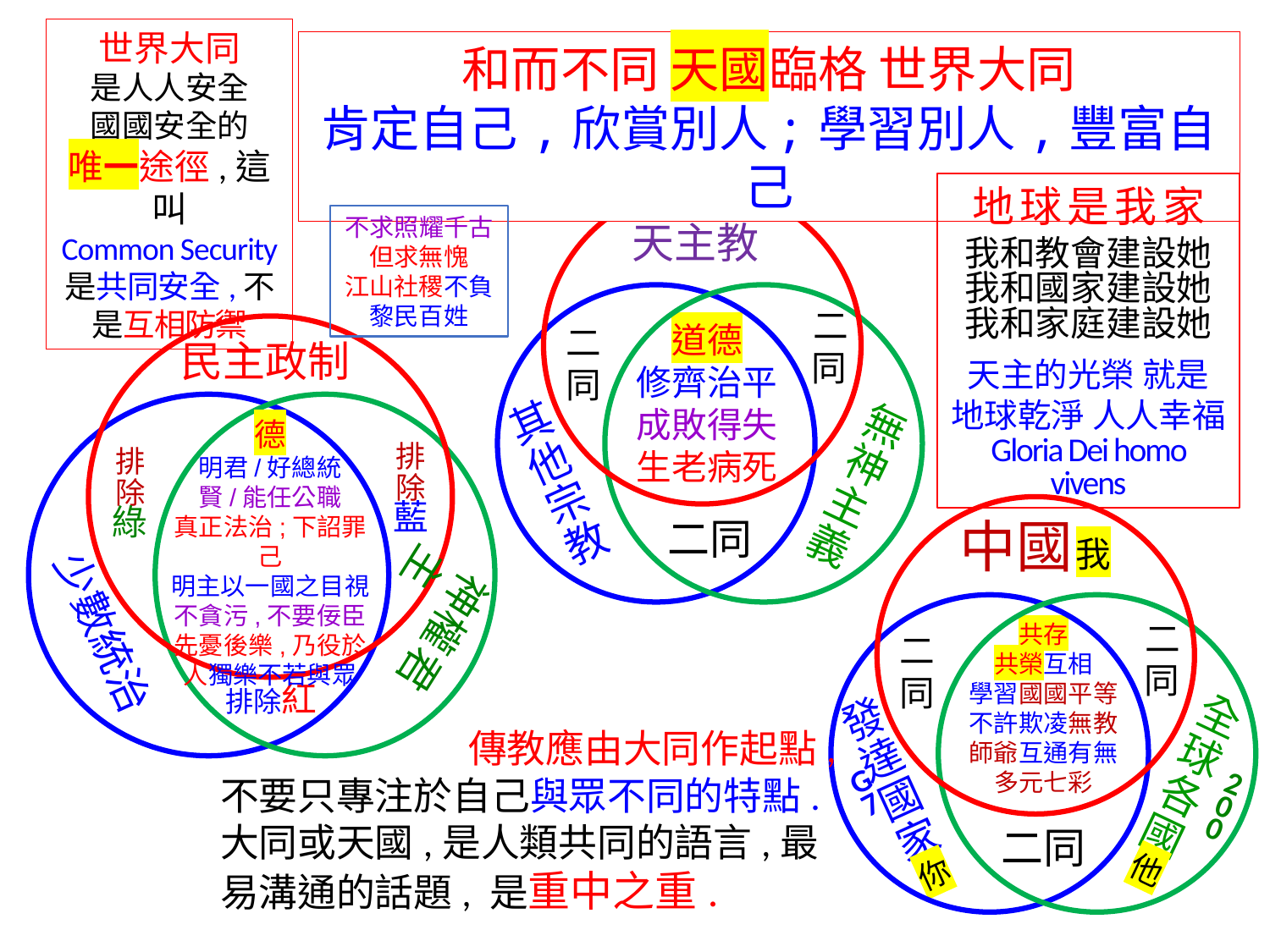

世界大同
是人人安全
國國安全的
唯一途徑,這叫
Common Security
是共同安全,不是互相防禦
和而不同 天國臨格 世界大同
肯定自己,欣賞別人 ; 學習別人,豐富自己
地球是我家
我和教會建設她
我和國家建設她
我和家庭建設她
天主的光榮 就是
地球乾淨 人人幸福
Gloria Dei homo vivens

不求照耀千古但求無愧
江山社稷不負
黎民百姓
天主教

二同
道德
修齊治平
成敗得失
生老病死
二同

民主政制
其他宗教
無神主義

德
明君/好總統
賢/能任公職
真正法治;下詔罪己
明主以一國之目視
不貪污,不要佞臣
先憂後樂,乃役於人獨樂不若與眾
排除藍
排除綠

二同
少數統治
中國 我
神權 君主

二同
共存
共榮互相
學習國國平等 不許欺凌無教師爺互通有無
多元七彩
二同
排除紅
全球各國
他
發達國家
你
                         傳教應由大同作起點,不要只專注於自己與眾不同的特點.大同或天國,是人類共同的語言,最易溝通的話題, 是重中之重.
G7
200
二同